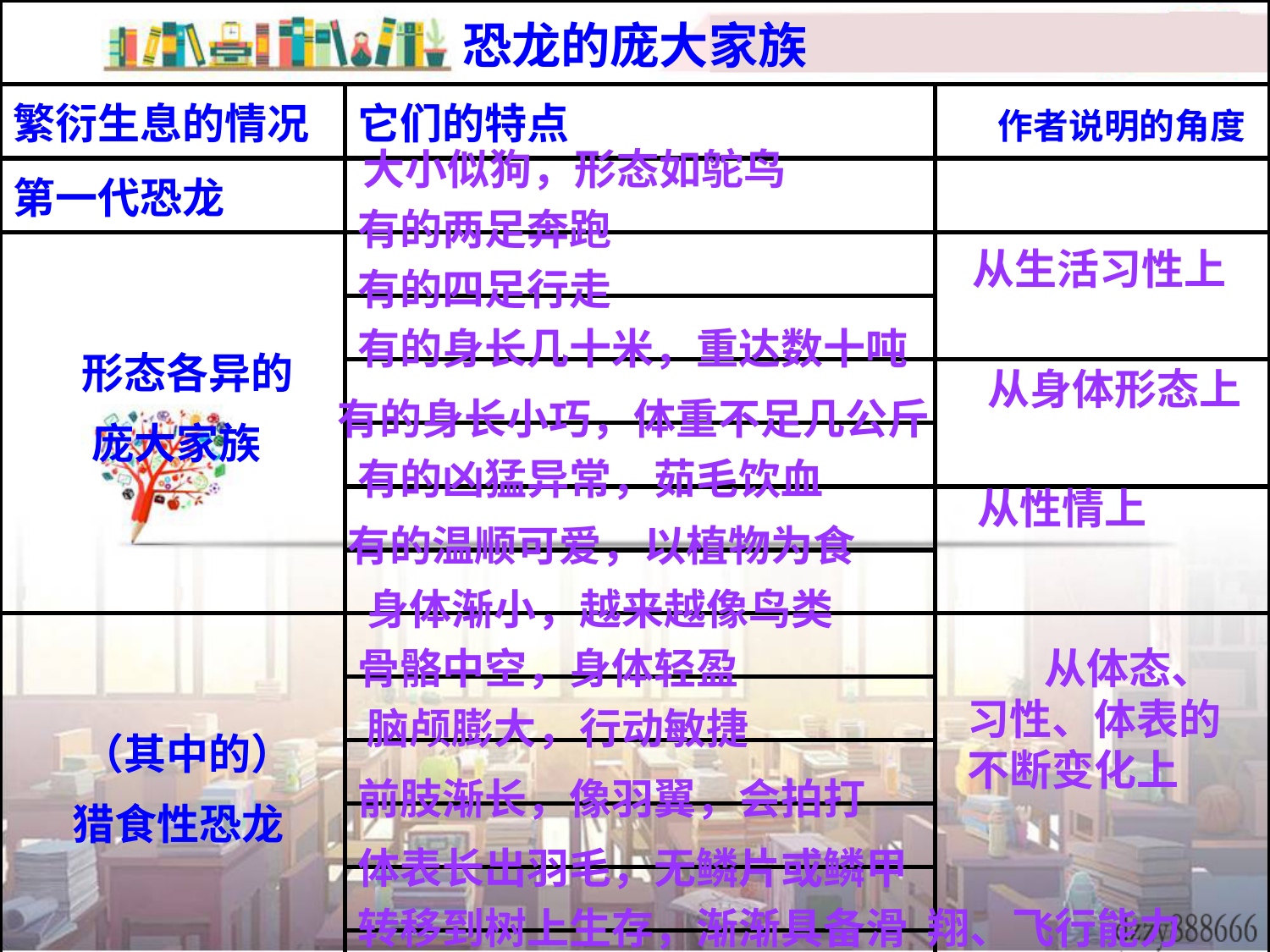

| 恐龙的庞大家族 |  |  |
| --- | --- | --- |
| 繁衍生息的情况 | 它们的特点 | 作者说明的角度 |
| 第一代恐龙 |  |  |
| 形态各异的 庞大家族 |  |  |
|  |  |  |
|  |  |  |
|  |  |  |
|  |  |  |
|  |  |  |
| （其中的） 猎食性恐龙 |  |  |
|  |  |  |
|  |  |  |
|  |  |  |
|  |  |  |
|  |  |  |
大小似狗，形态如鸵鸟
有的两足奔跑
从生活习性上
有的四足行走
有的身长几十米，重达数十吨
从身体形态上
有的身长小巧，体重不足几公斤
有的凶猛异常，茹毛饮血
从性情上
有的温顺可爱，以植物为食
身体渐小，越来越像鸟类
骨骼中空，身体轻盈
       从体态、习性、体表的不断变化上
脑颅膨大，行动敏捷
前肢渐长，像羽翼，会拍打
体表长出羽毛，无鳞片或鳞甲
转移到树上生存，渐渐具备滑  翔、飞行能力